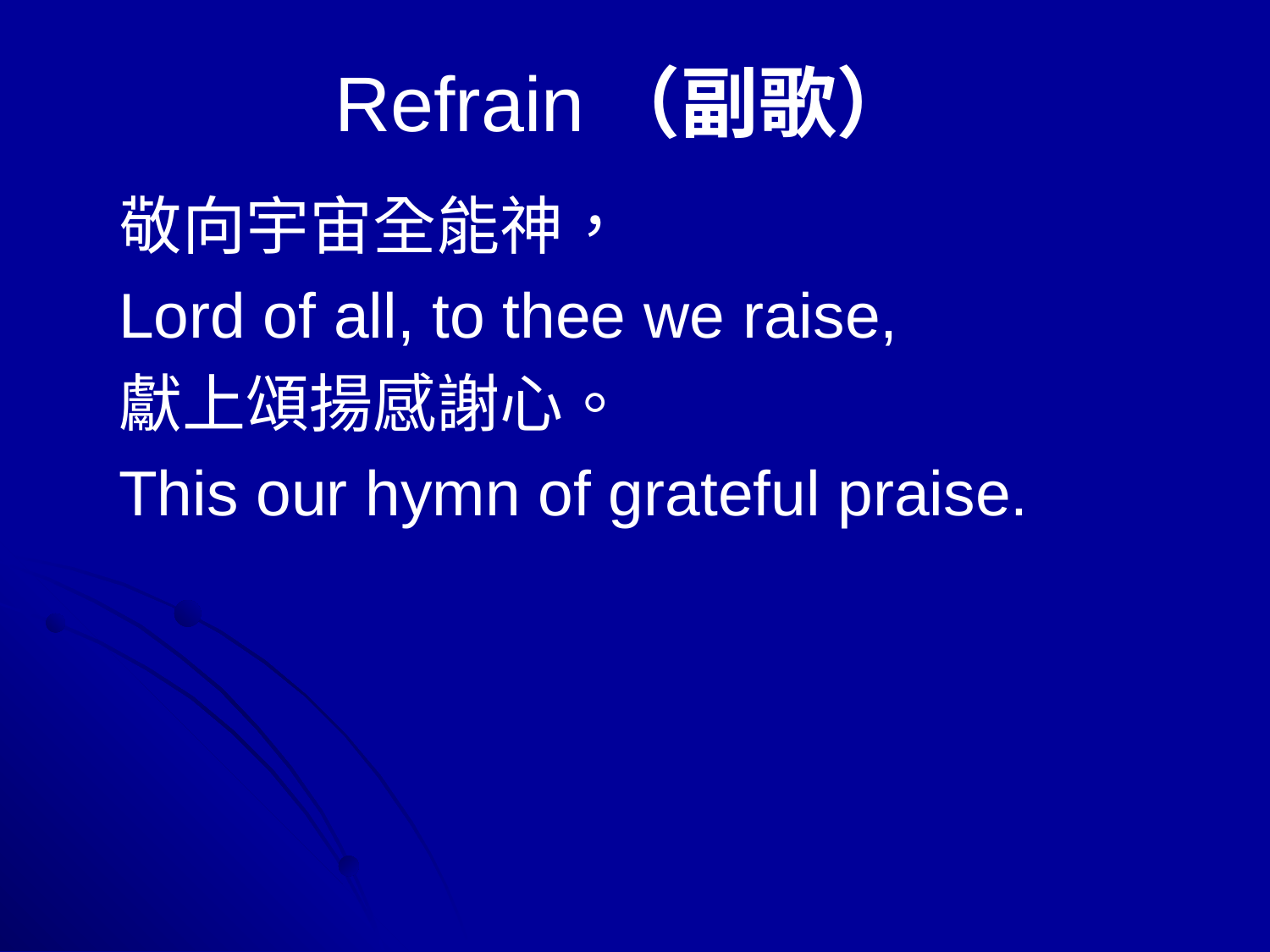

# Refrain（副歌）
敬向宇宙全能神，
Lord of all, to thee we raise,
獻上頌揚感謝心。
This our hymn of grateful praise.